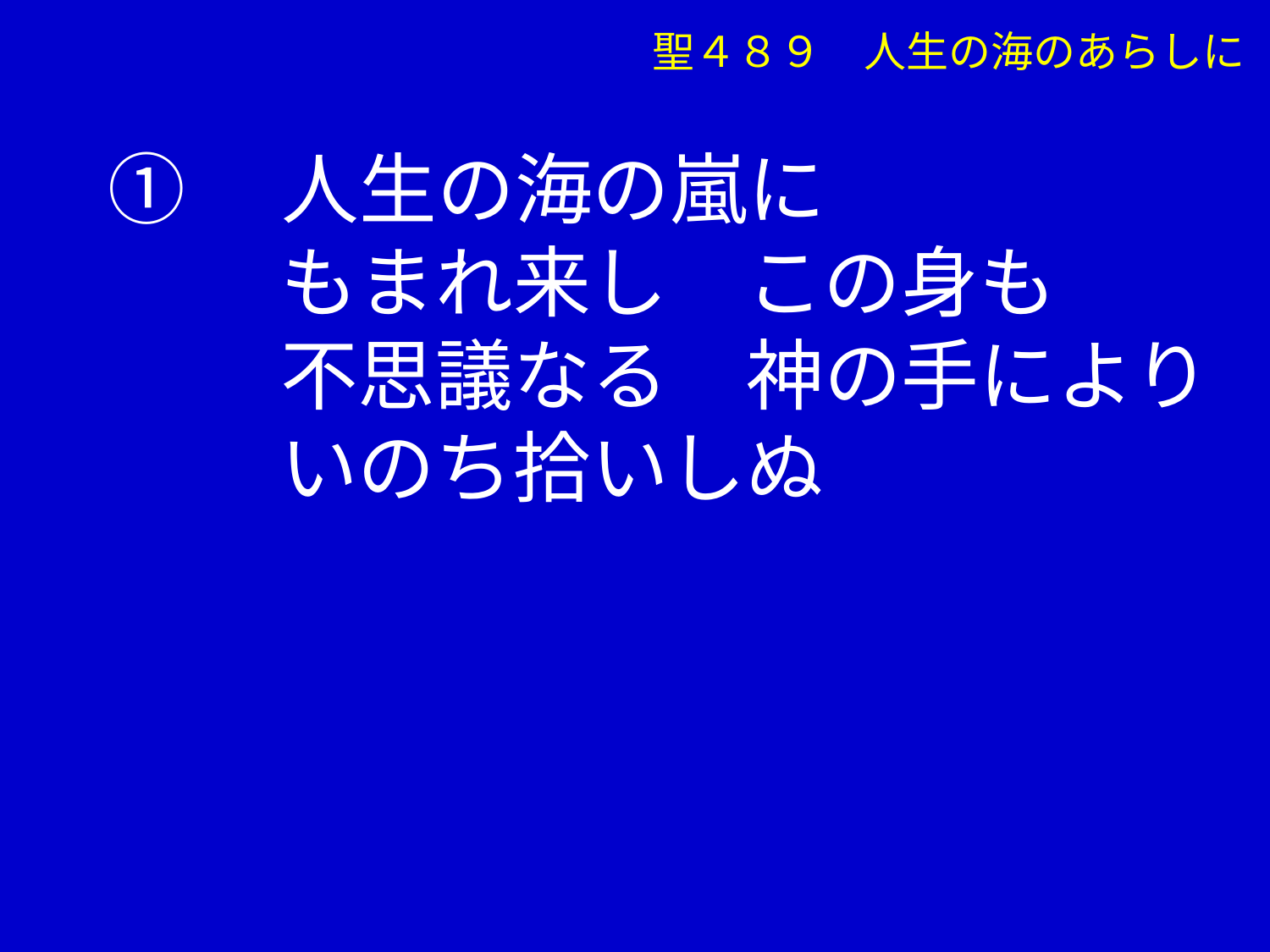

聖４８９　人生の海のあらしに
①　人生の海の嵐に
　　 もまれ来し　この身も
　　 不思議なる　神の手により
　　 いのち拾いしぬ